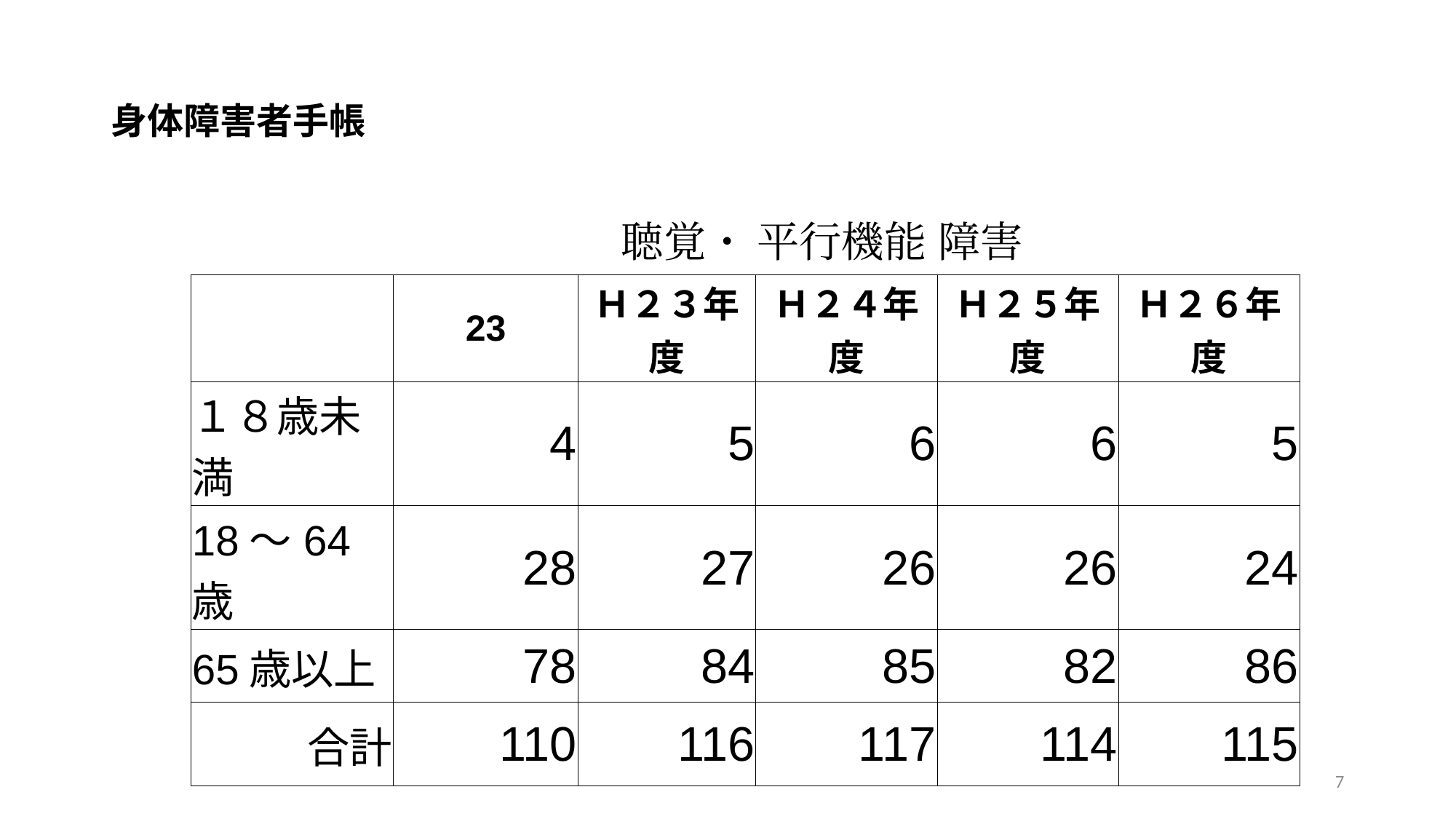

# 身体障害者手帳
|  |  | 聴覚・ | 平行機能 | 障害 |  |
| --- | --- | --- | --- | --- | --- |
|  | 23 | Ｈ２３年度 | Ｈ２４年度 | Ｈ２５年度 | Ｈ２６年度 |
| １８歳未満 | 4 | 5 | 6 | 6 | 5 |
| 18～64歳 | 28 | 27 | 26 | 26 | 24 |
| 65歳以上 | 78 | 84 | 85 | 82 | 86 |
| 合計 | 110 | 116 | 117 | 114 | 115 |
7